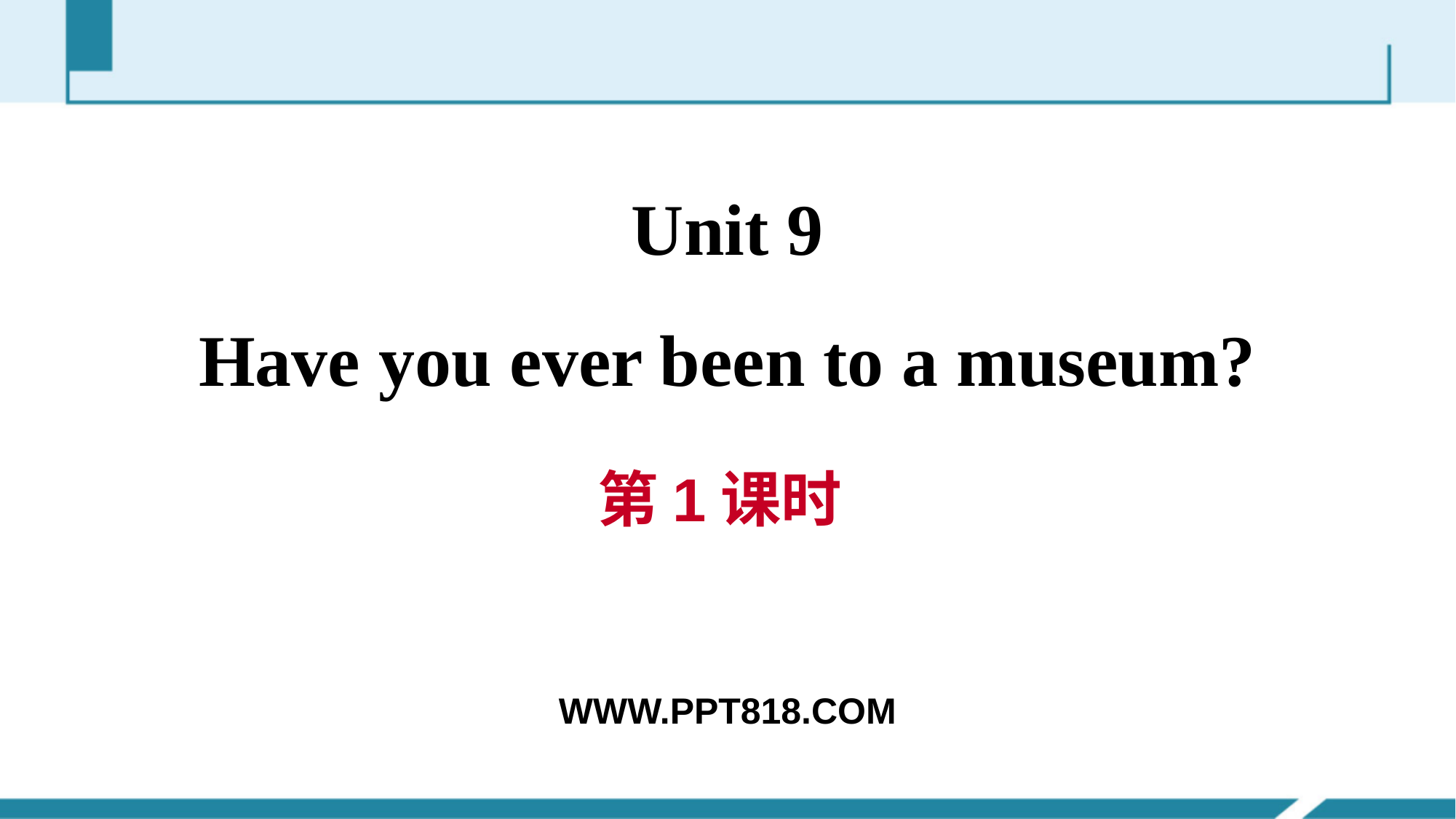

Unit 9
Have you ever been to a museum?
第1课时
WWW.PPT818.COM